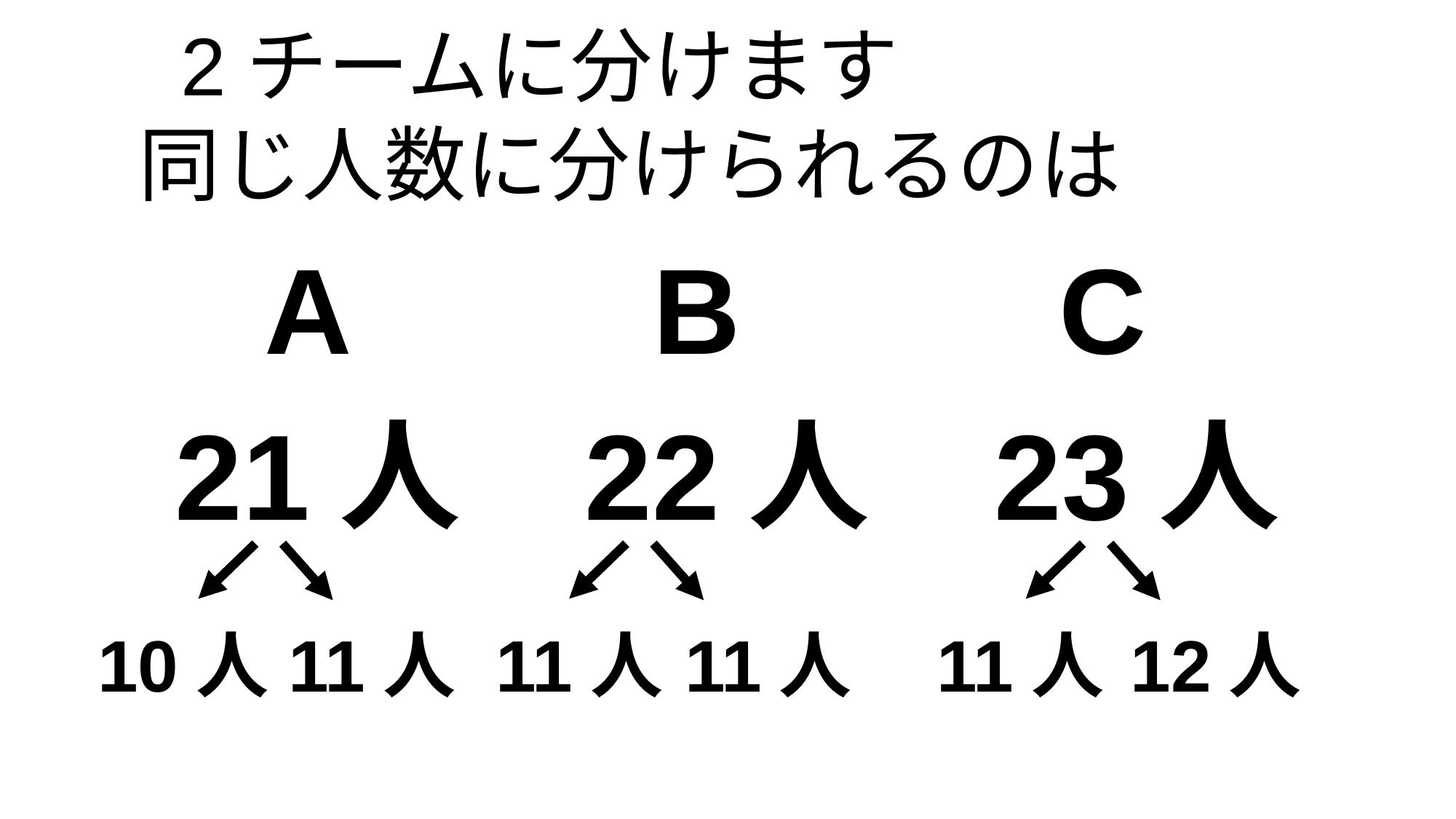

2チームに分けます
同じ人数に分けられるのは
A
B
C
21人
22人
23人
10人
11人
11人
11人
12人
11人